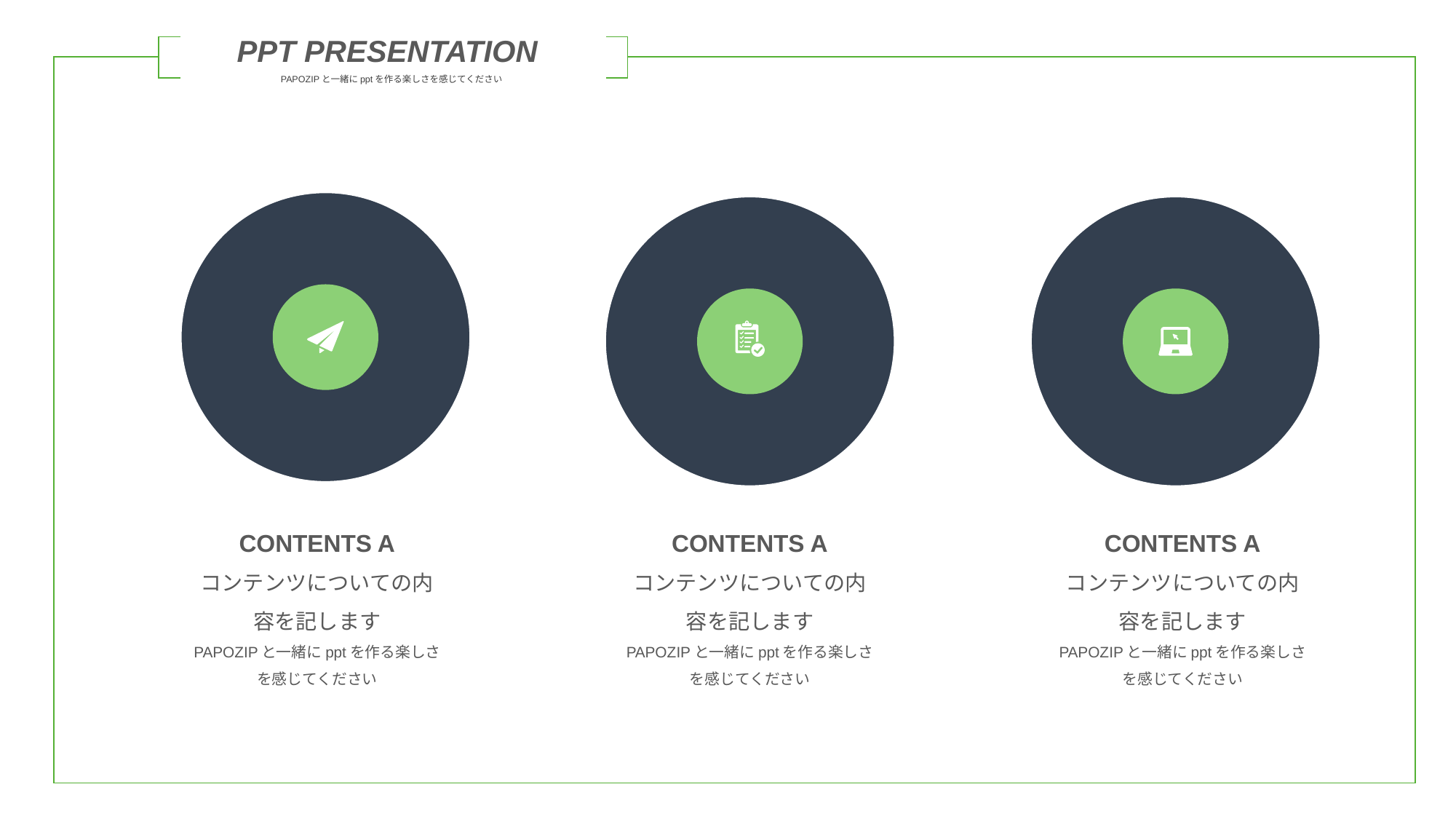

PPT PRESENTATION
PAPOZIPと一緒にpptを作る楽しさを感じてください
|  |  |  |
| --- | --- | --- |

CONTENTS A
コンテンツについての内容を記します
PAPOZIPと一緒にpptを作る楽しさを感じてください
CONTENTS A
コンテンツについての内容を記します
PAPOZIPと一緒にpptを作る楽しさを感じてください
CONTENTS A
コンテンツについての内容を記します
PAPOZIPと一緒にpptを作る楽しさを感じてください